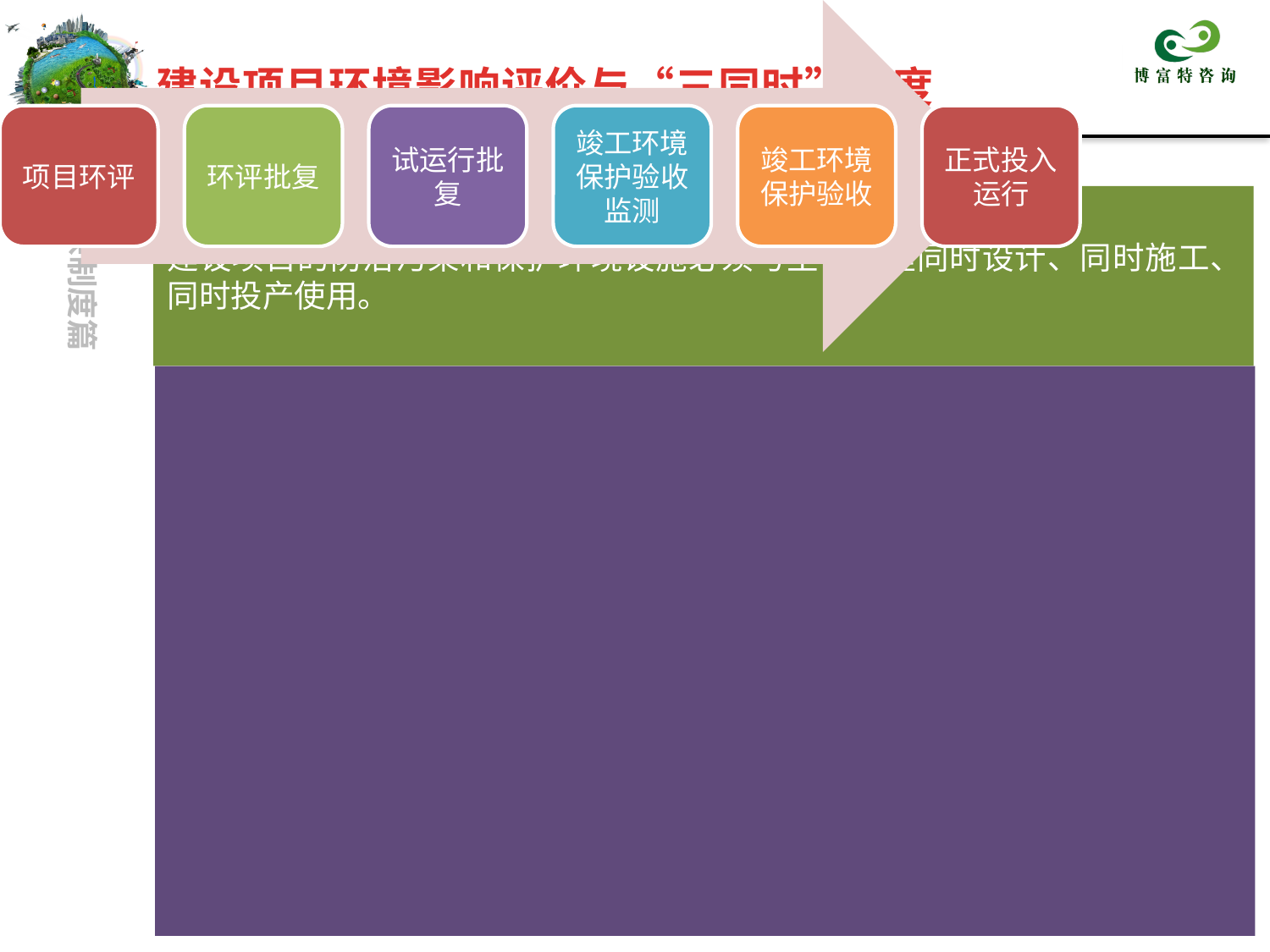

建设项目环境影响评价与“三同时”制度

建设项目的防治污染和保护环境设施必须与主体工程同时设计、同时施工、同时投产使用。

项目环评
环评批复
试运行批复
竣工环境保护验收监测
竣工环境保护验收
正式投入运行